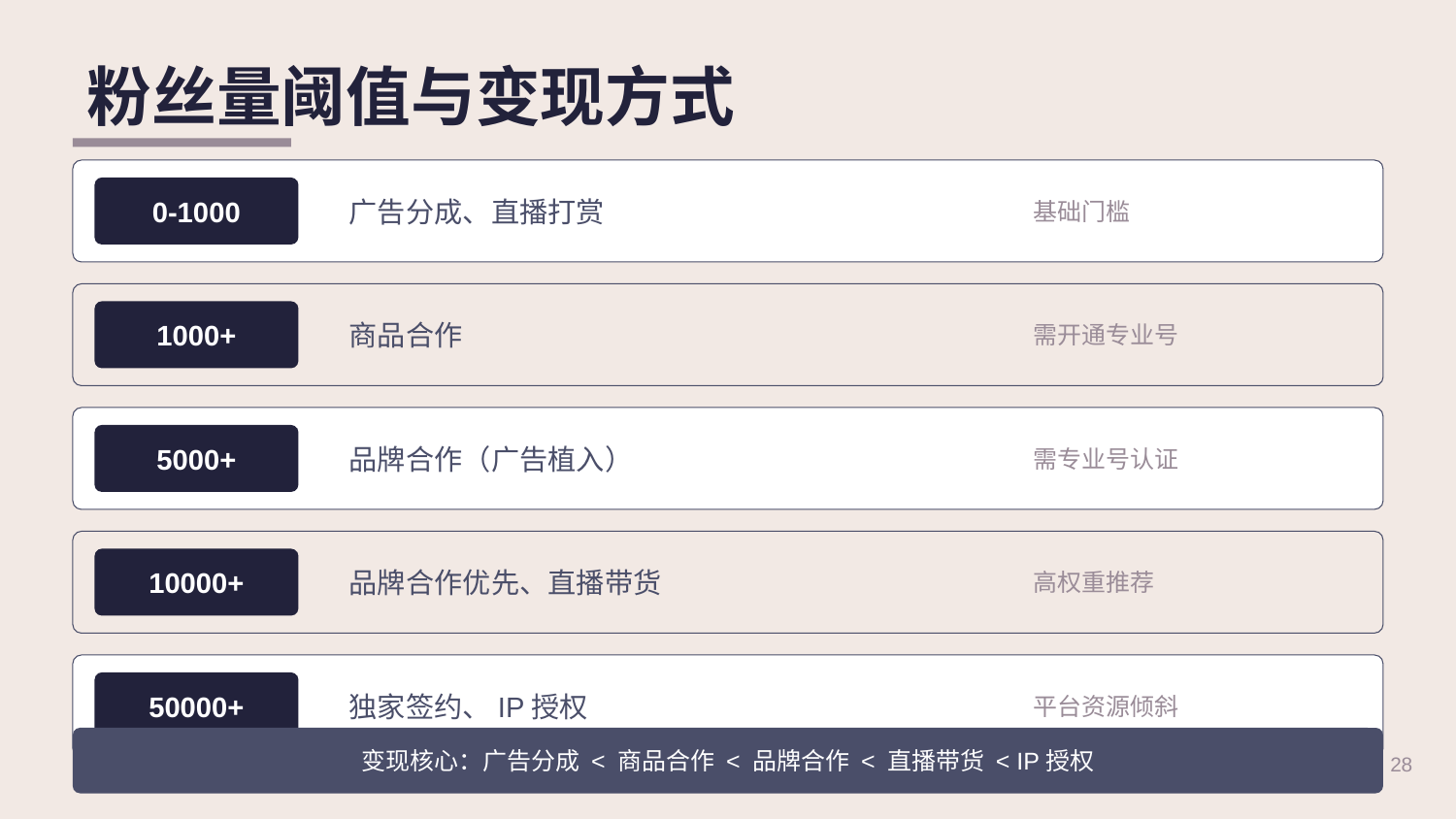

粉丝量阈值与变现方式

0-1000
广告分成、直播打赏
基础门槛

1000+
商品合作
需开通专业号

5000+
品牌合作（广告植入）
需专业号认证

10000+
品牌合作优先、直播带货
高权重推荐

50000+
独家签约、IP授权
平台资源倾斜

变现核心：广告分成 < 商品合作 < 品牌合作 < 直播带货 < IP授权
28